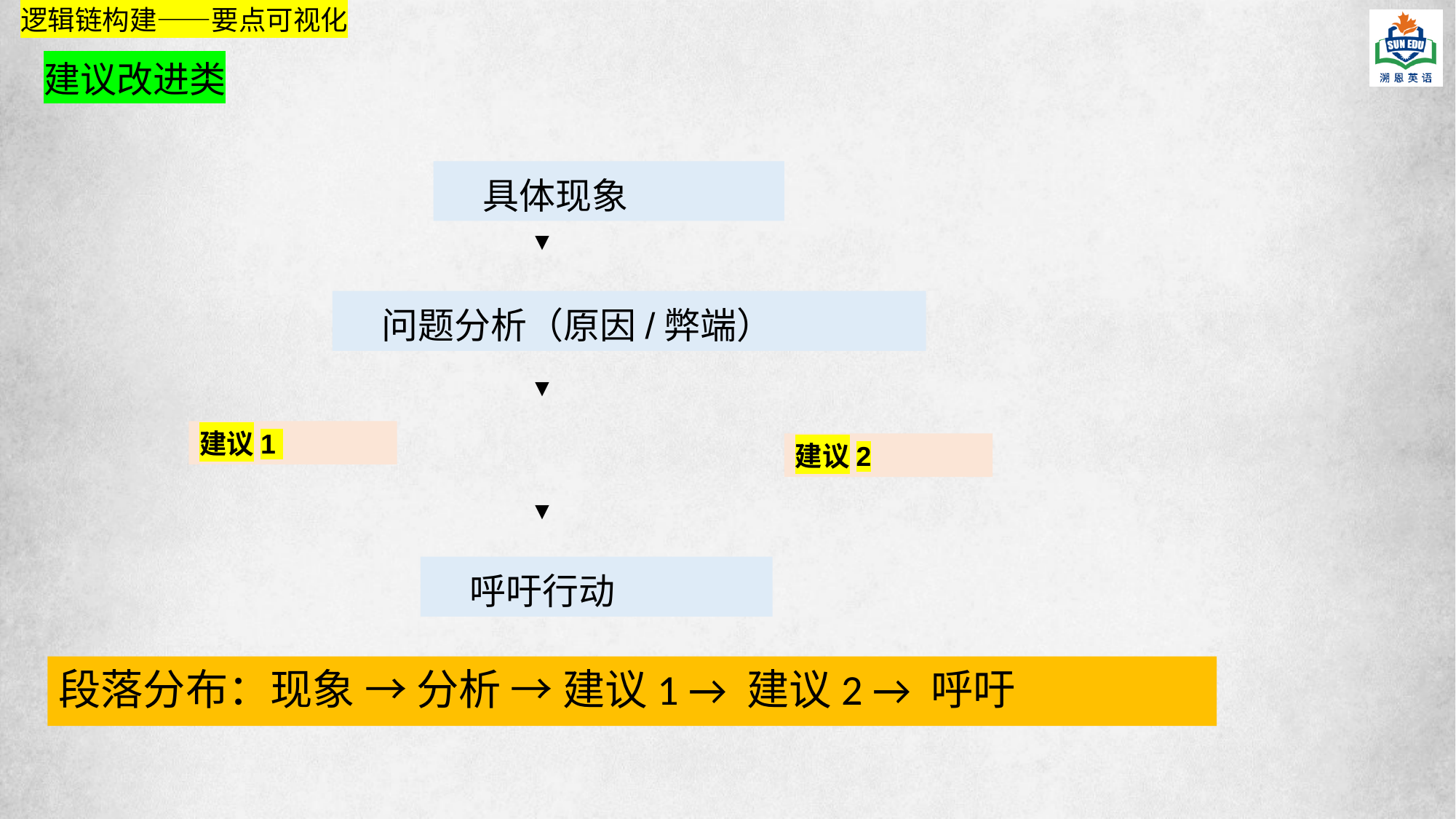

逻辑链构建——要点可视化
建议改进类
   具体现象
          ▼
   问题分析（原因/弊端）
          ▼
建议1
建议2
          ▼
   呼吁行动
段落分布：现象 → 分析 → 建议1 → 建议2 → 呼吁